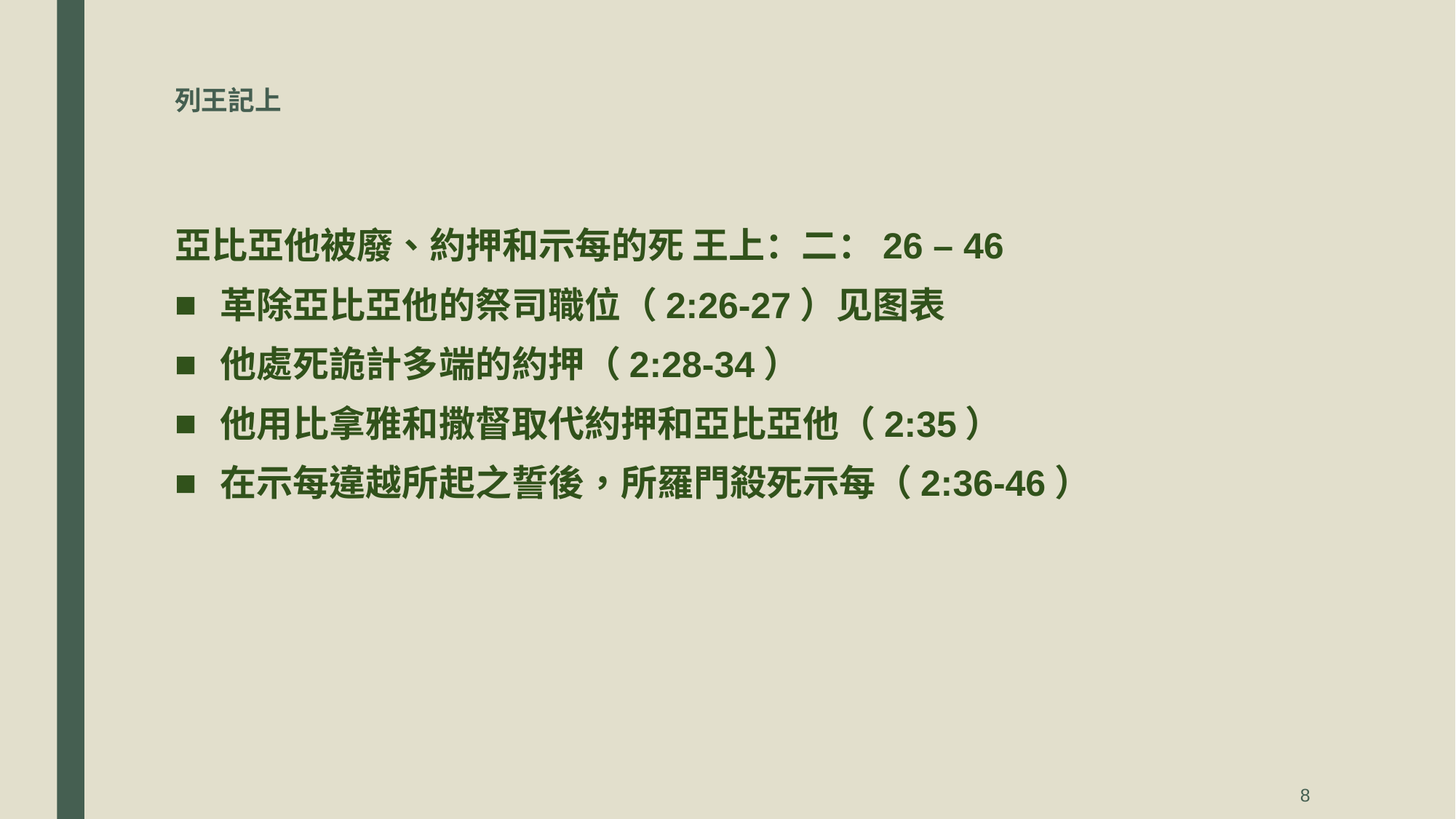

# 列王記上
亞比亞他被廢、約押和示每的死 王上：二：26 – 46
革除亞比亞他的祭司職位（2:26-27）见图表
他處死詭計多端的約押（2:28-34）
他用比拿雅和撒督取代約押和亞比亞他（2:35）
在示每違越所起之誓後，所羅門殺死示每（2:36-46）

8